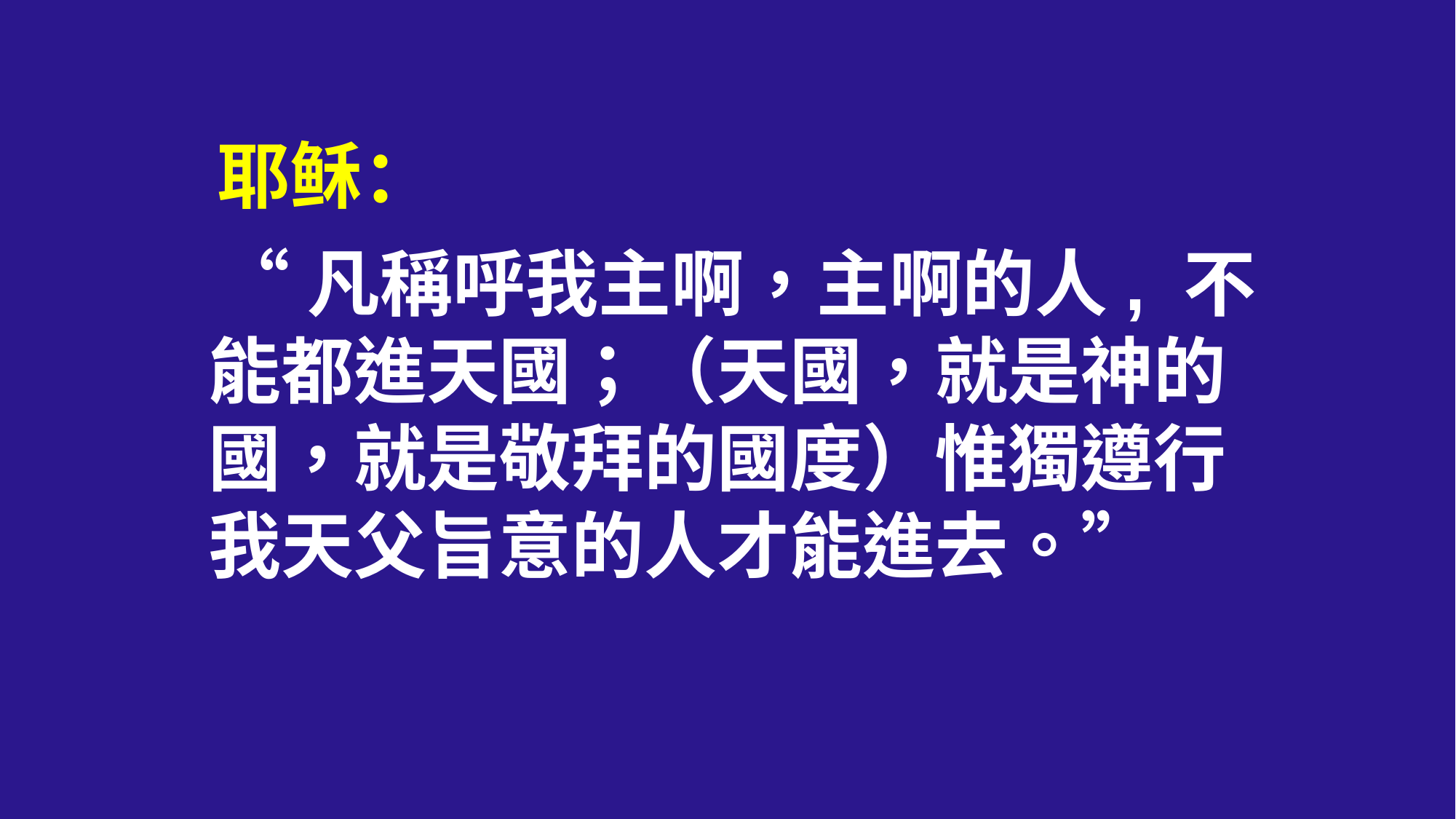

耶稣：
“凡稱呼我主啊，主啊的人, 不能都進天國；（天國，就是神的國，就是敬拜的國度）惟獨遵行我天父旨意的人才能進去。”